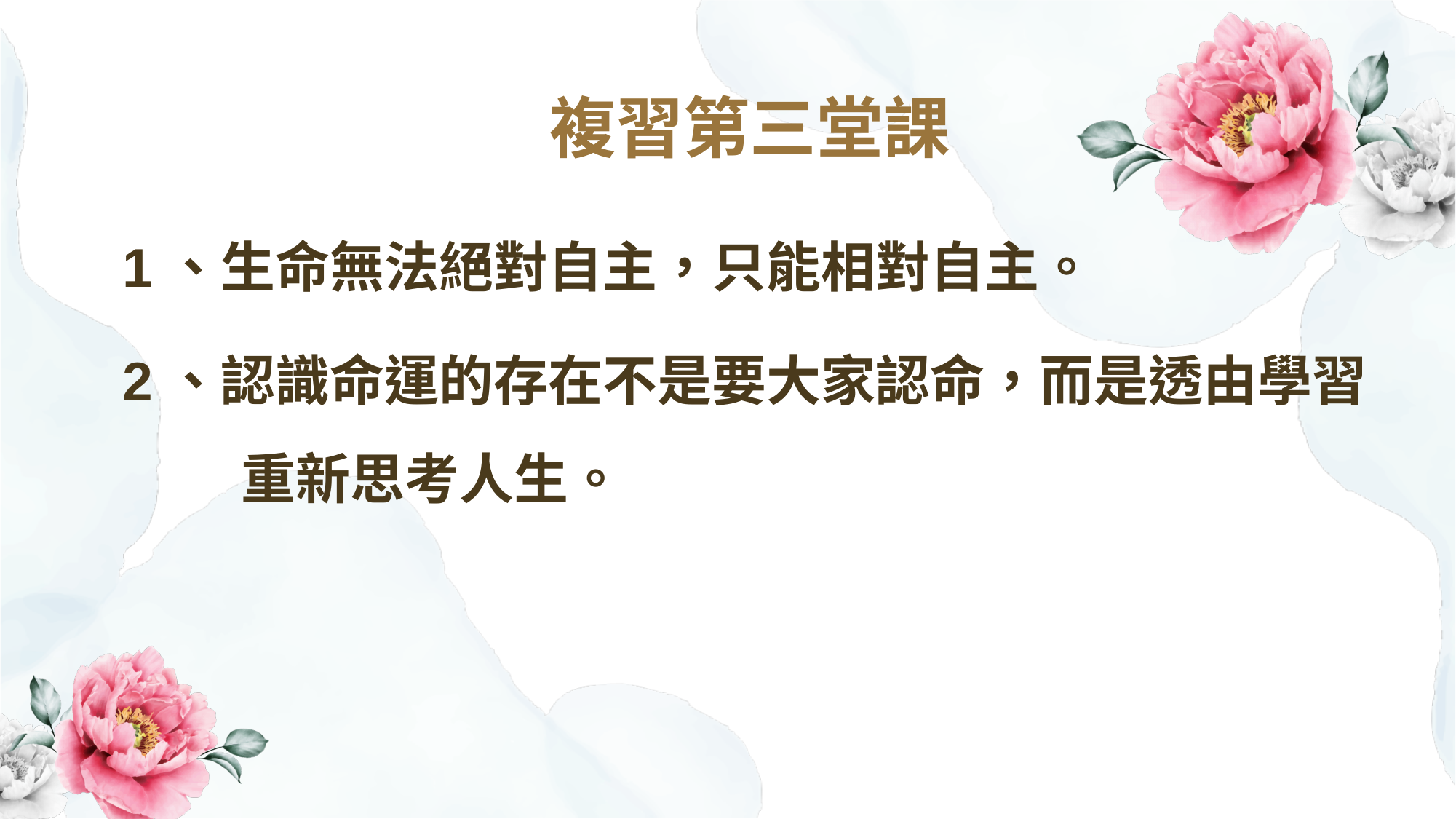

# 複習第三堂課
1、生命無法絕對自主，只能相對自主。
2、認識命運的存在不是要大家認命，而是透由學習重新思考人生。